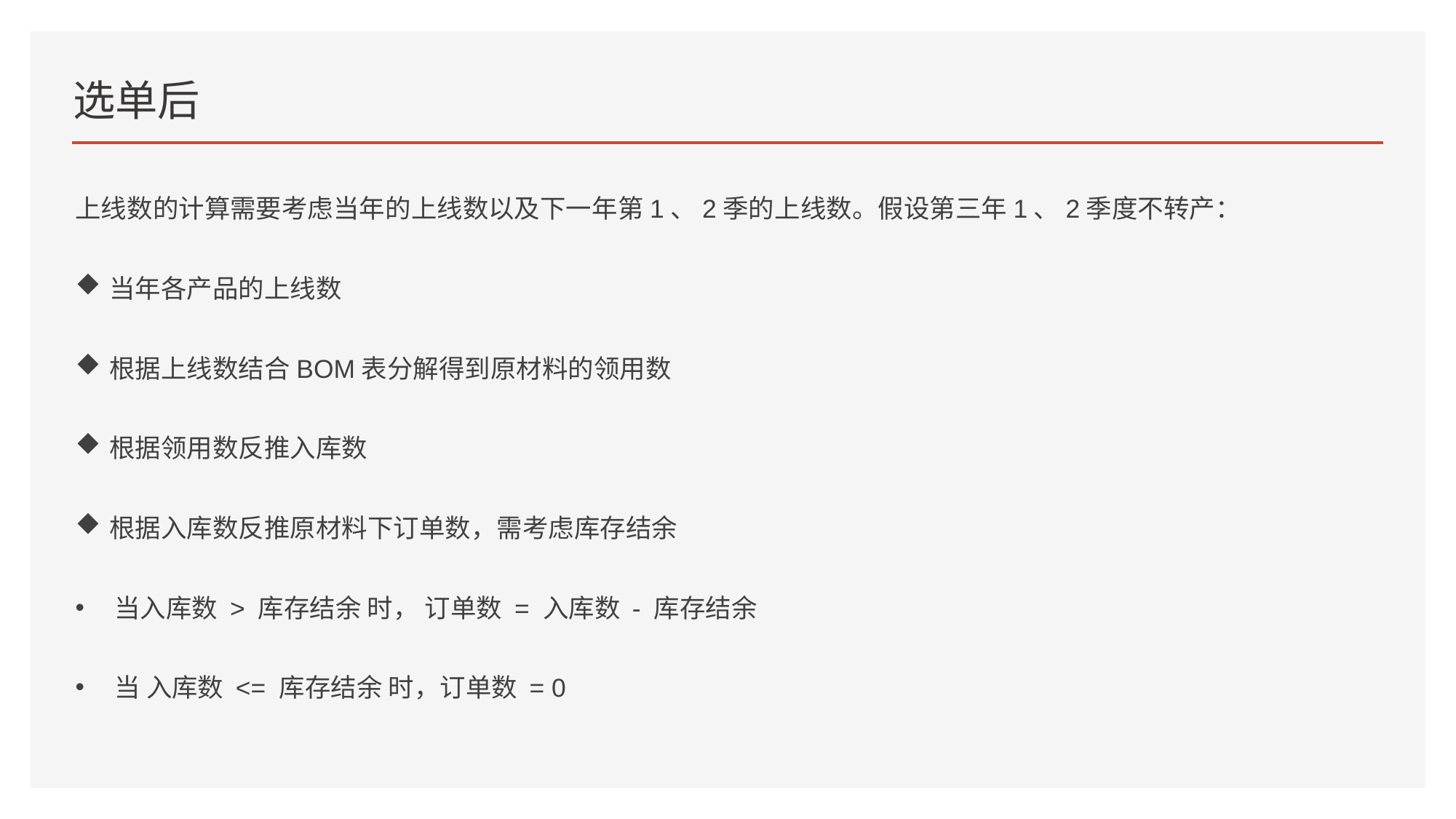

# 选单后
上线数的计算需要考虑当年的上线数以及下一年第1、2季的上线数。假设第三年1、2季度不转产：
当年各产品的上线数
根据上线数结合BOM表分解得到原材料的领用数
根据领用数反推入库数
根据入库数反推原材料下订单数，需考虑库存结余
 当入库数 > 库存结余 时， 订单数 = 入库数 - 库存结余
 当 入库数 <= 库存结余 时，订单数 = 0